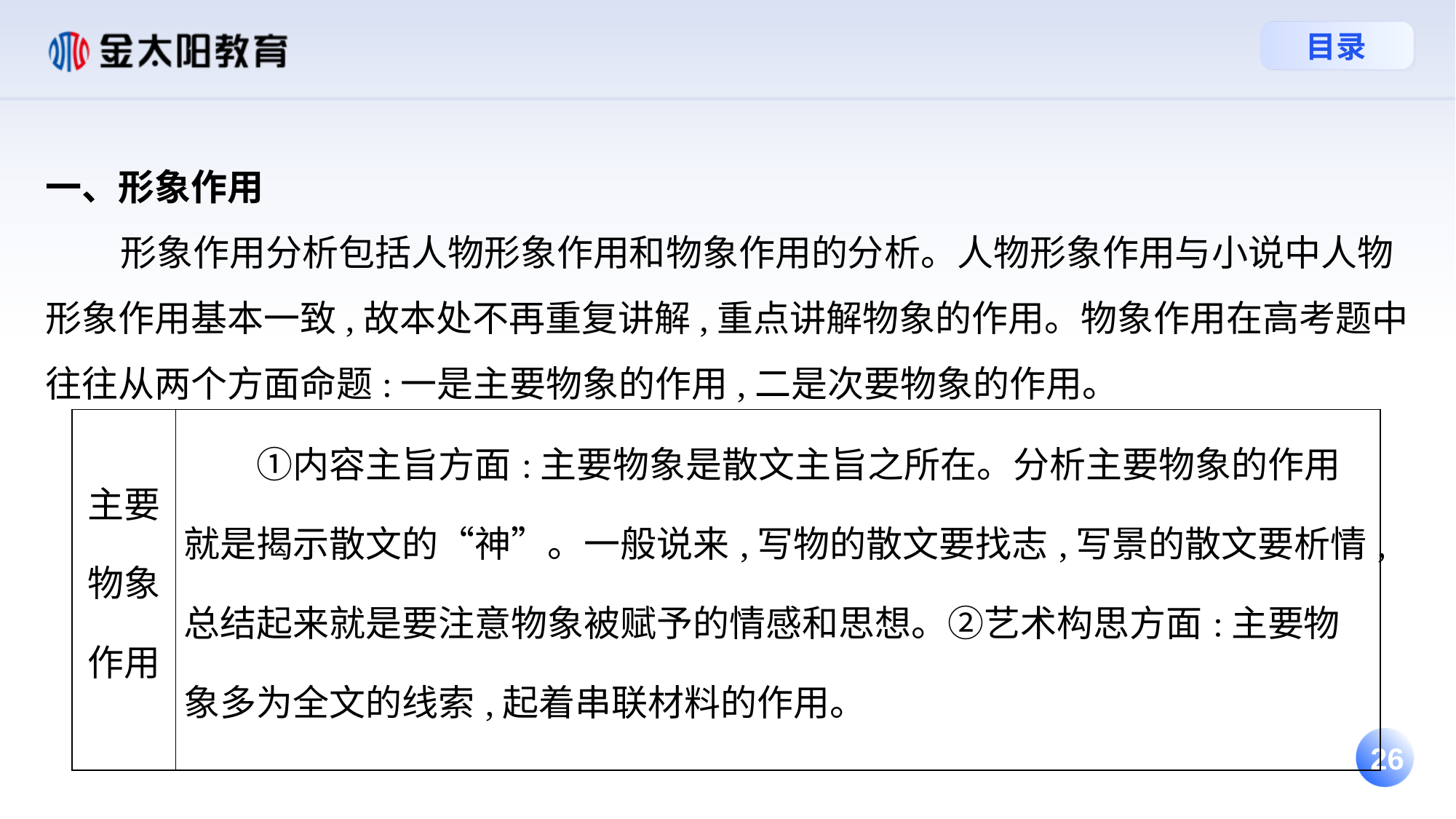

一、形象作用
        形象作用分析包括人物形象作用和物象作用的分析。人物形象作用与小说中人物形象作用基本一致,故本处不再重复讲解,重点讲解物象的作用。物象作用在高考题中往往从两个方面命题:一是主要物象的作用,二是次要物象的作用。
| 主要物象作用 | ①内容主旨方面:主要物象是散文主旨之所在。分析主要物象的作用就是揭示散文的“神”。一般说来,写物的散文要找志,写景的散文要析情,总结起来就是要注意物象被赋予的情感和思想。②艺术构思方面:主要物象多为全文的线索,起着串联材料的作用。 |
| --- | --- |
|  |  |